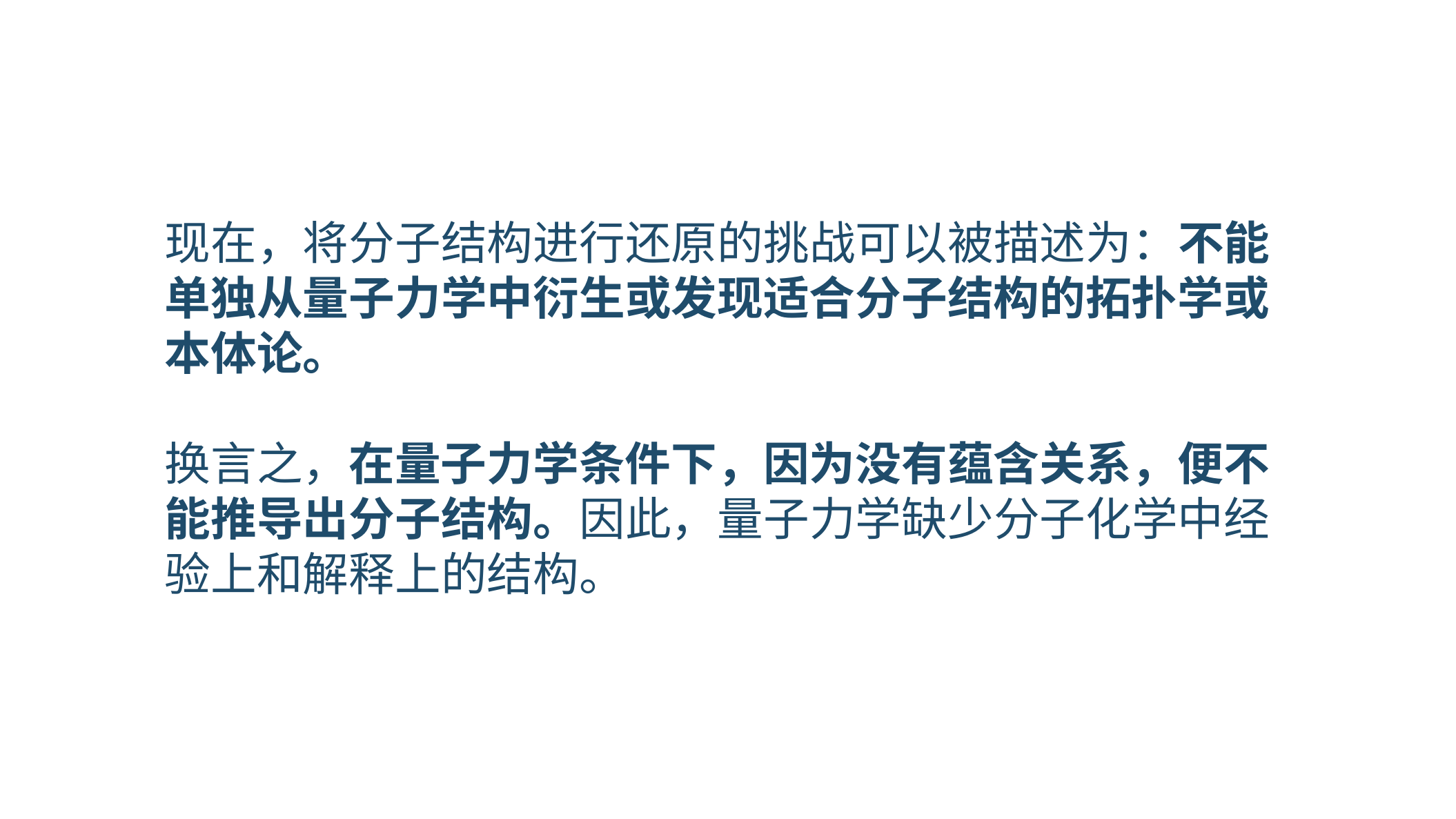

现在，将分子结构进行还原的挑战可以被描述为：不能单独从量子力学中衍生或发现适合分子结构的拓扑学或本体论。

换言之，在量子力学条件下，因为没有蕴含关系，便不能推导出分子结构。因此，量子力学缺少分子化学中经验上和解释上的结构。